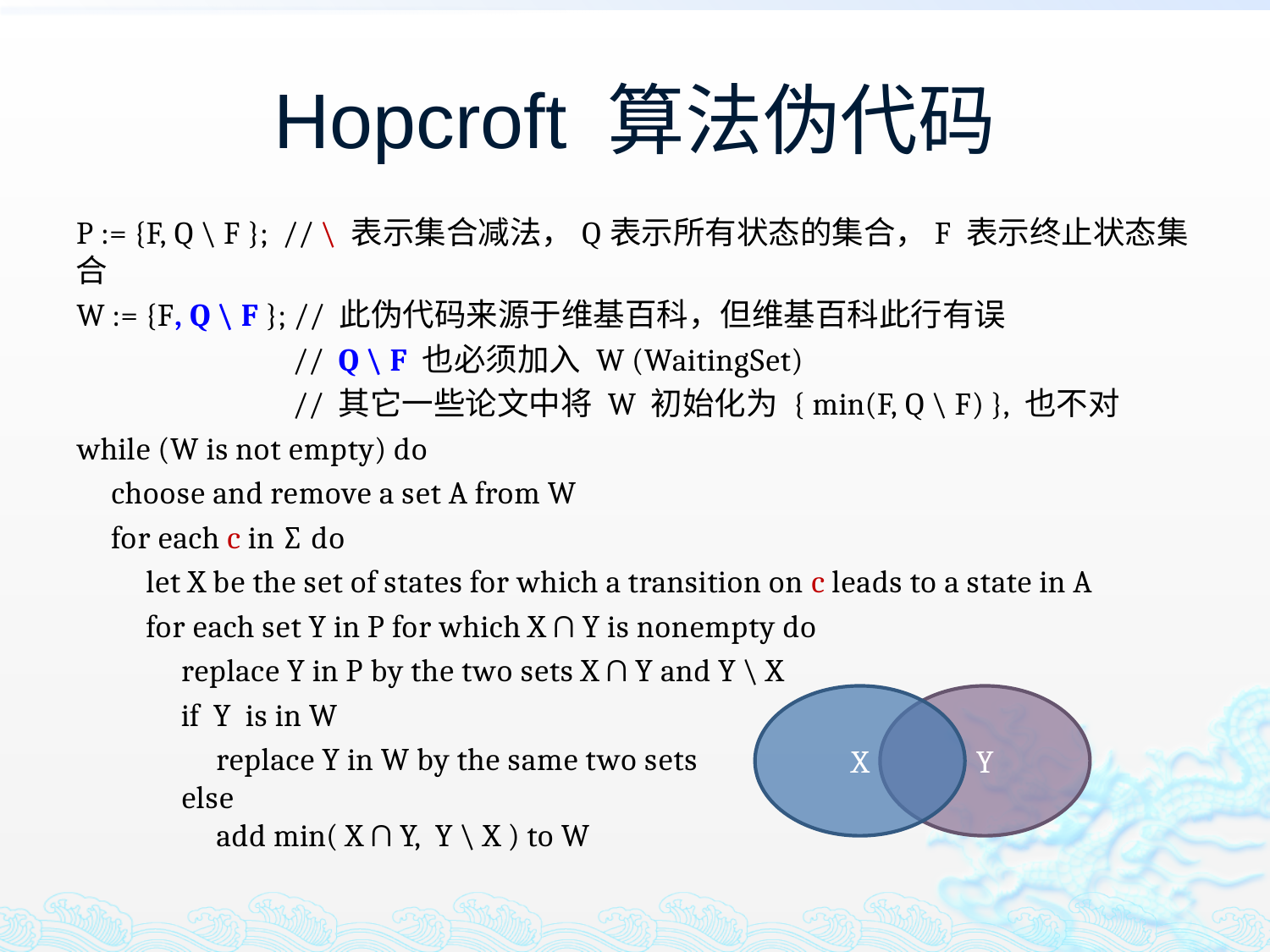

# Hopcroft 算法伪代码
P := {F, Q \ F };  // \ 表示集合减法，Q表示所有状态的集合，F 表示终止状态集合
W := {F, Q \ F }; // 此伪代码来源于维基百科，但维基百科此行有误
                               //  Q \ F 也必须加入 W (WaitingSet)
                               // 其它一些论文中将 W 初始化为 { min(F, Q \ F) }, 也不对
while (W is not empty) do
     choose and remove a set A from W
     for each c in ∑ do
          let X be the set of states for which a transition on c leads to a state in A
          for each set Y in P for which X ∩ Y is nonempty do
               replace Y in P by the two sets X ∩ Y and Y \ X
               if  Y  is in W
                    replace Y in W by the same two sets
               else
                    add min( X ∩ Y,  Y \ X ) to W

X
Y